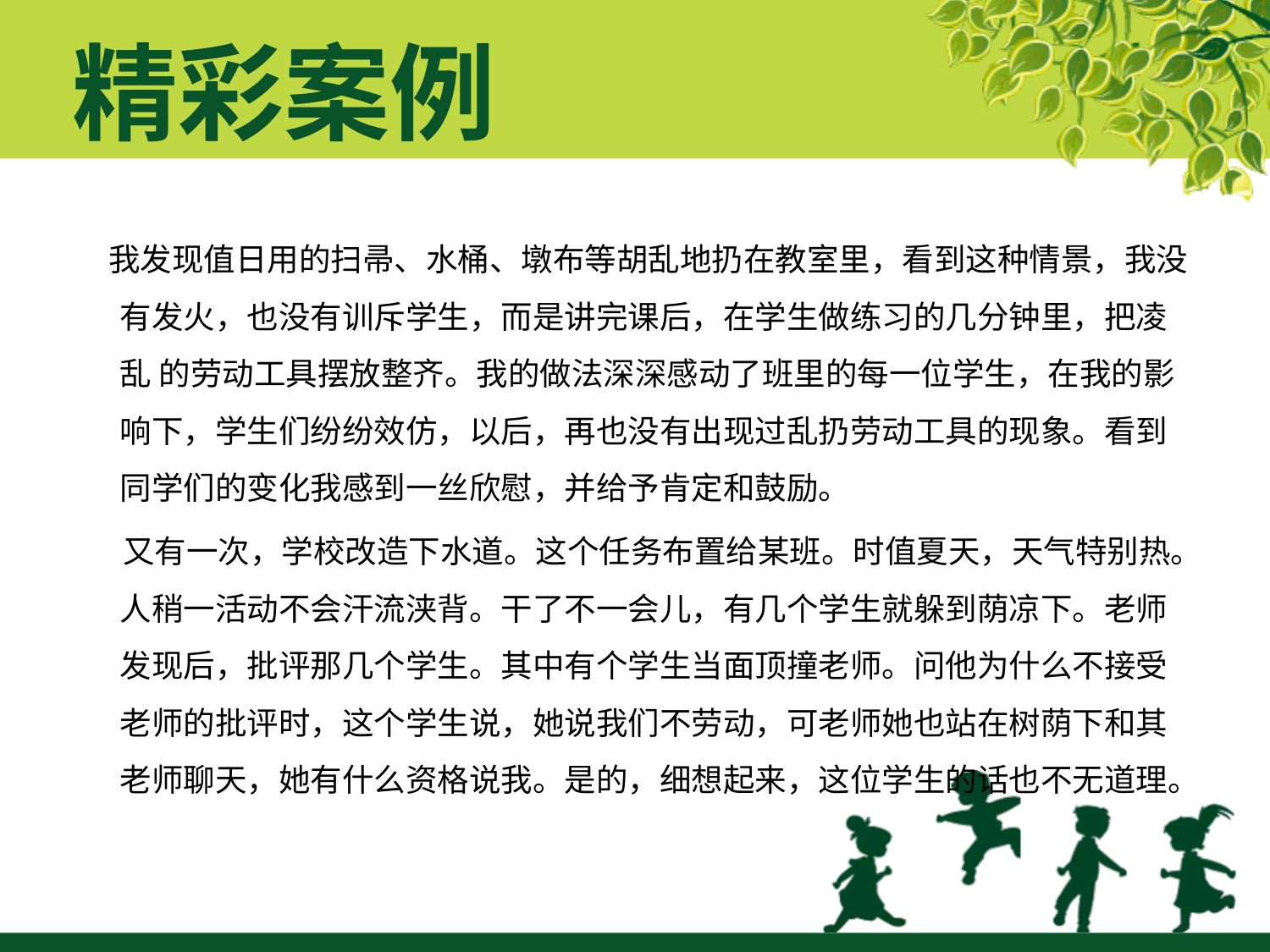

# 精彩案例

    我发现值日用的扫帚、水桶、墩布等胡乱地扔在教室里，看到这种情景，我没有发火，也没有训斥学生，而是讲完课后，在学生做练习的几分钟里，把凌乱 的劳动工具摆放整齐。我的做法深深感动了班里的每一位学生，在我的影响下，学生们纷纷效仿，以后，再也没有出现过乱扔劳动工具的现象。看到同学们的变化我感到一丝欣慰，并给予肯定和鼓励。
      又有一次，学校改造下水道。这个任务布置给某班。时值夏天，天气特别热。人稍一活动不会汗流浃背。干了不一会儿，有几个学生就躲到荫凉下。老师发现后，批评那几个学生。其中有个学生当面顶撞老师。问他为什么不接受老师的批评时，这个学生说，她说我们不劳动，可老师她也站在树荫下和其老师聊天，她有什么资格说我。是的，细想起来，这位学生的话也不无道理。